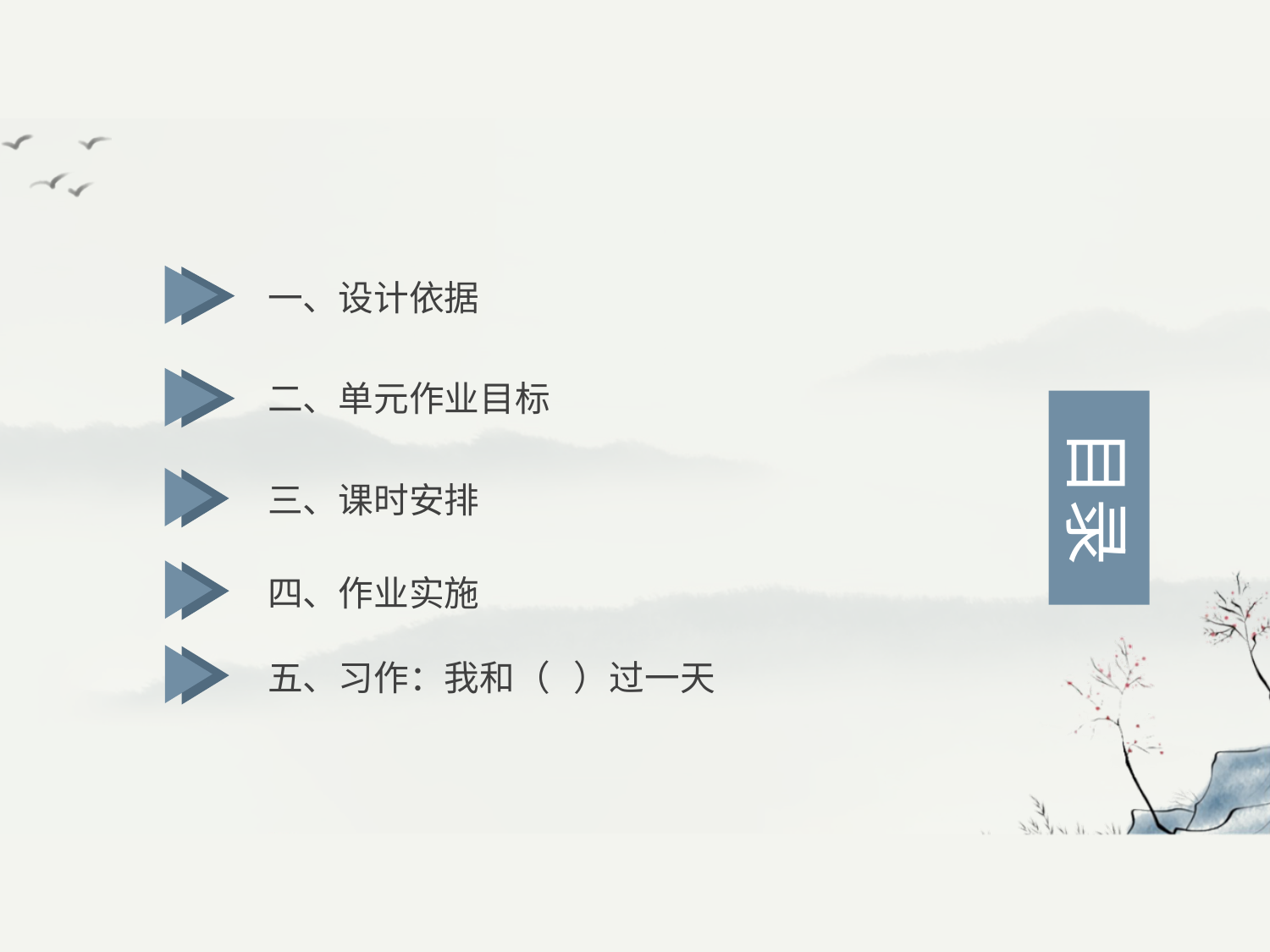

一、设计依据

二、单元作业目标

目录
三、课时安排

四、作业实施

五、习作：我和（   ）过一天